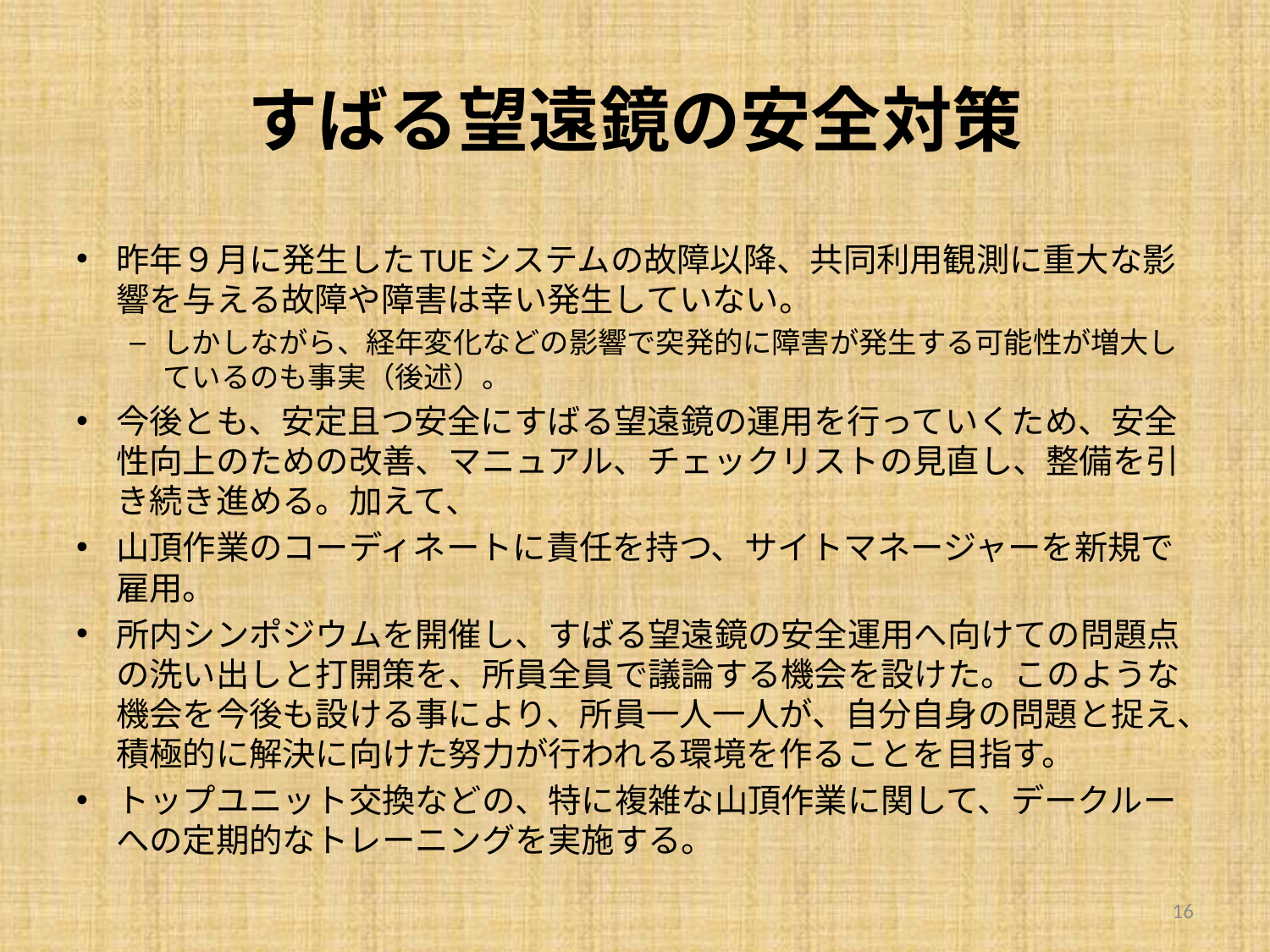

# すばる望遠鏡の安全対策
昨年９月に発生したTUEシステムの故障以降、共同利用観測に重大な影響を与える故障や障害は幸い発生していない。
しかしながら、経年変化などの影響で突発的に障害が発生する可能性が増大しているのも事実（後述）。
今後とも、安定且つ安全にすばる望遠鏡の運用を行っていくため、安全性向上のための改善、マニュアル、チェックリストの見直し、整備を引き続き進める。加えて、
山頂作業のコーディネートに責任を持つ、サイトマネージャーを新規で雇用。
所内シンポジウムを開催し、すばる望遠鏡の安全運用へ向けての問題点の洗い出しと打開策を、所員全員で議論する機会を設けた。このような機会を今後も設ける事により、所員一人一人が、自分自身の問題と捉え、積極的に解決に向けた努力が行われる環境を作ることを目指す。
トップユニット交換などの、特に複雑な山頂作業に関して、デークルーへの定期的なトレーニングを実施する。
16